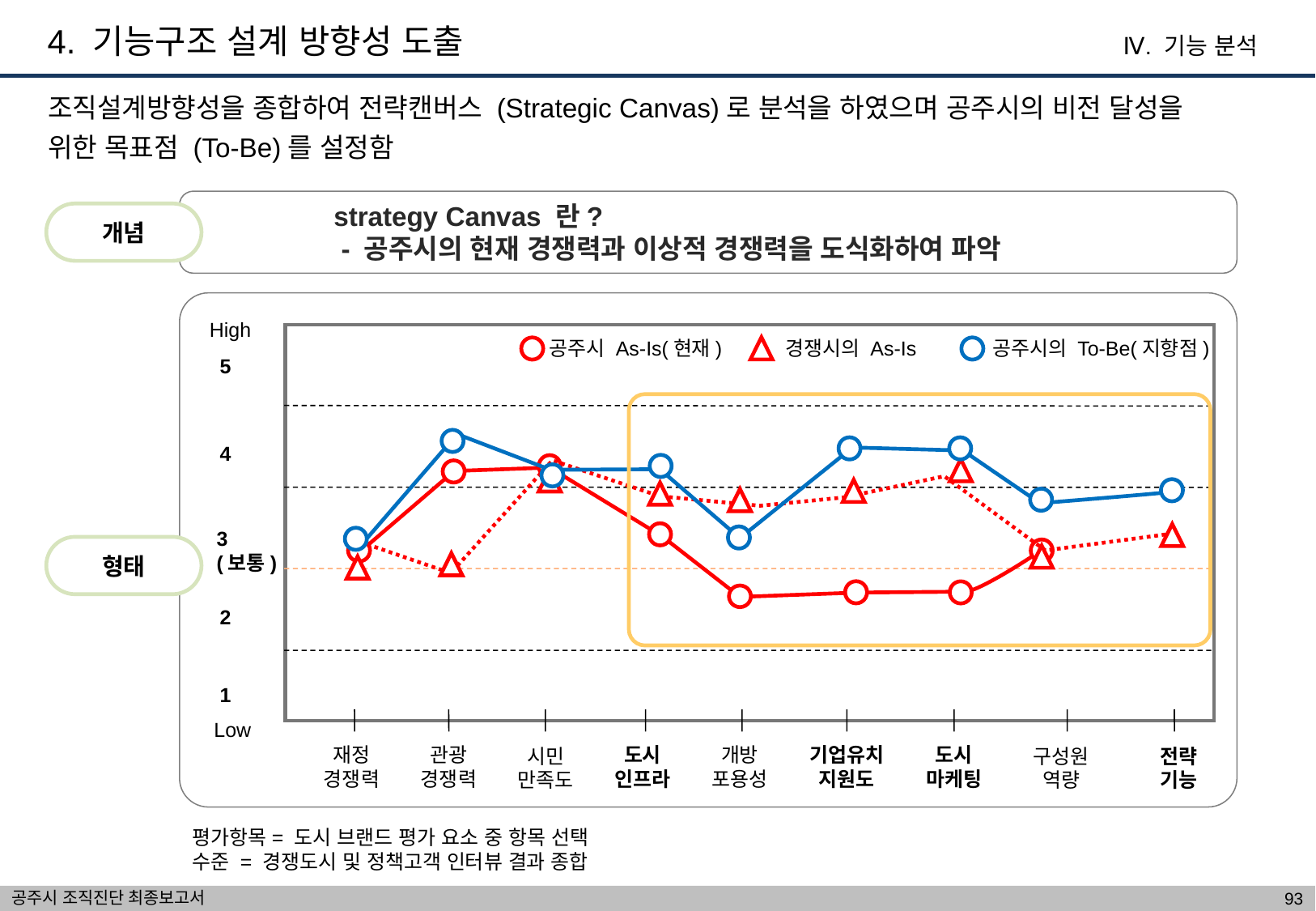

4. 기능구조 설계 방향성 도출
Ⅳ. 기능 분석
조직설계방향성을 종합하여 전략캔버스 (Strategic Canvas)로 분석을 하였으며 공주시의 비전 달성을
위한 목표점 (To-Be)를 설정함

strategy Canvas 란?
 - 공주시의 현재 경쟁력과 이상적 경쟁력을 도식화하여 파악
개념

High

공주시의 To-Be(지향점)
공주시 As-Is(현재)
경쟁시의 As-Is

5

4

3
(보통)

형태

2

1

Low
재정
경쟁력
관광
경쟁력
도시
인프라
개방
포용성
기업유치
지원도
도시
마케팅
시민
만족도
구성원
역량
전략
기능
평가항목= 도시 브랜드 평가 요소 중 항목 선택
수준 = 경쟁도시 및 정책고객 인터뷰 결과 종합